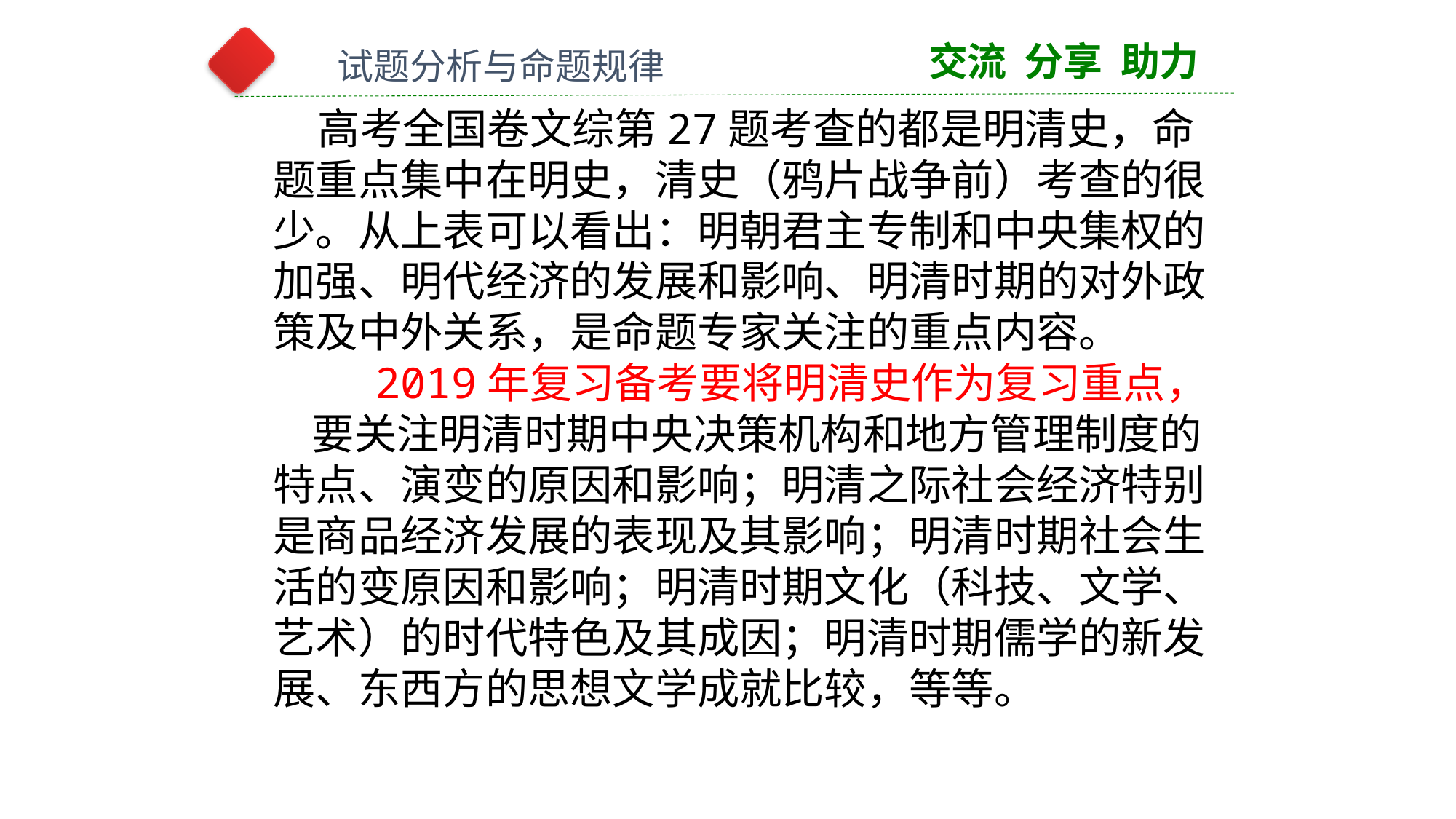

交流  分享  助力

试题分析与命题规律
    高考全国卷文综第27题考查的都是明清史，命题重点集中在明史，清史（鸦片战争前）考查的很少。从上表可以看出：明朝君主专制和中央集权的加强、明代经济的发展和影响、明清时期的对外政策及中外关系，是命题专家关注的重点内容。
    2019年复习备考要将明清史作为复习重点，
   要关注明清时期中央决策机构和地方管理制度的特点、演变的原因和影响；明清之际社会经济特别是商品经济发展的表现及其影响；明清时期社会生活的变原因和影响；明清时期文化（科技、文学、艺术）的时代特色及其成因；明清时期儒学的新发展、东西方的思想文学成就比较，等等。